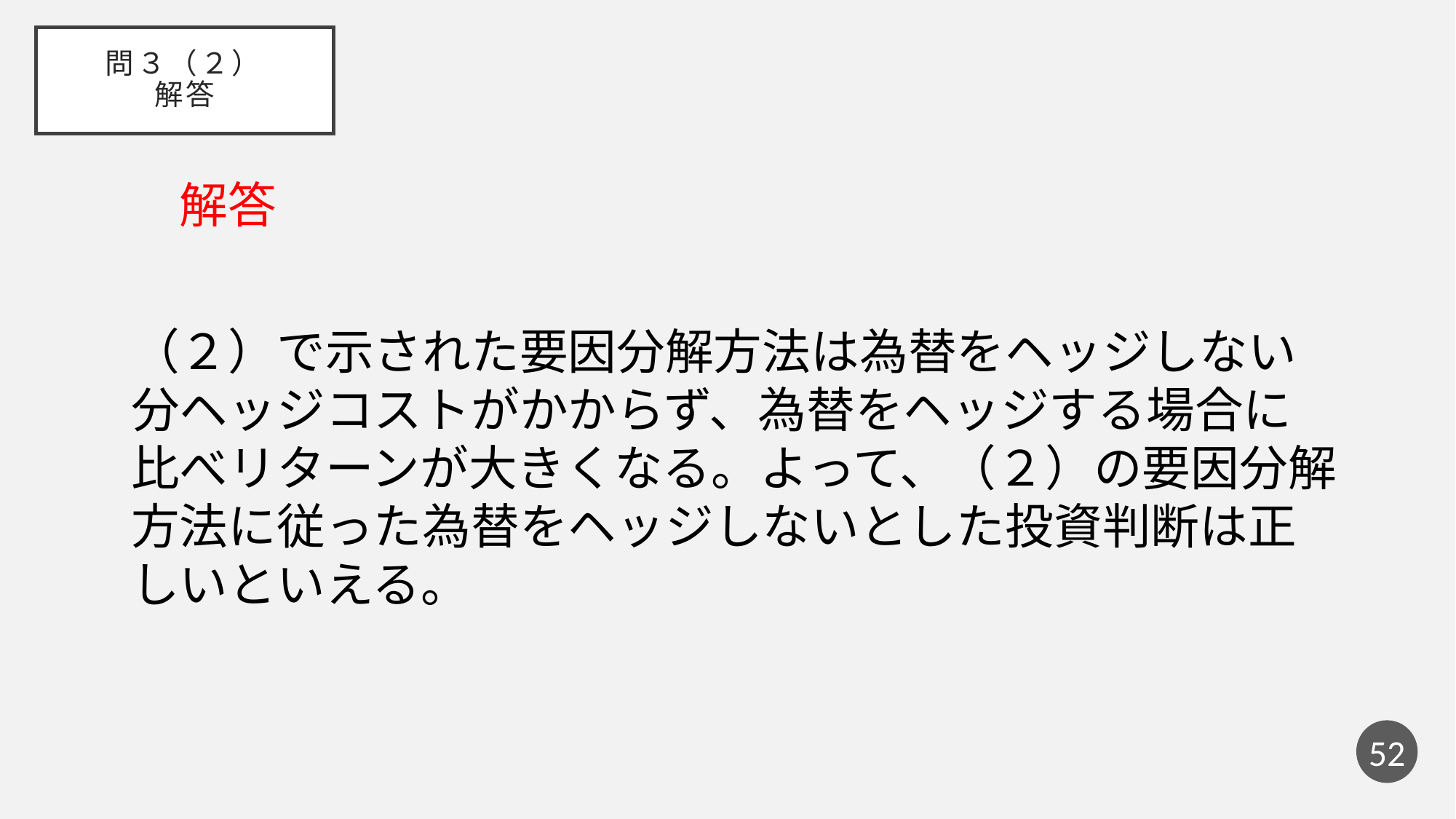

# 問３（２） 解答
　解答

（２）で示された要因分解方法は為替をヘッジしない分ヘッジコストがかからず、為替をヘッジする場合に比べリターンが大きくなる。よって、（２）の要因分解方法に従った為替をヘッジしないとした投資判断は正しいといえる。
52